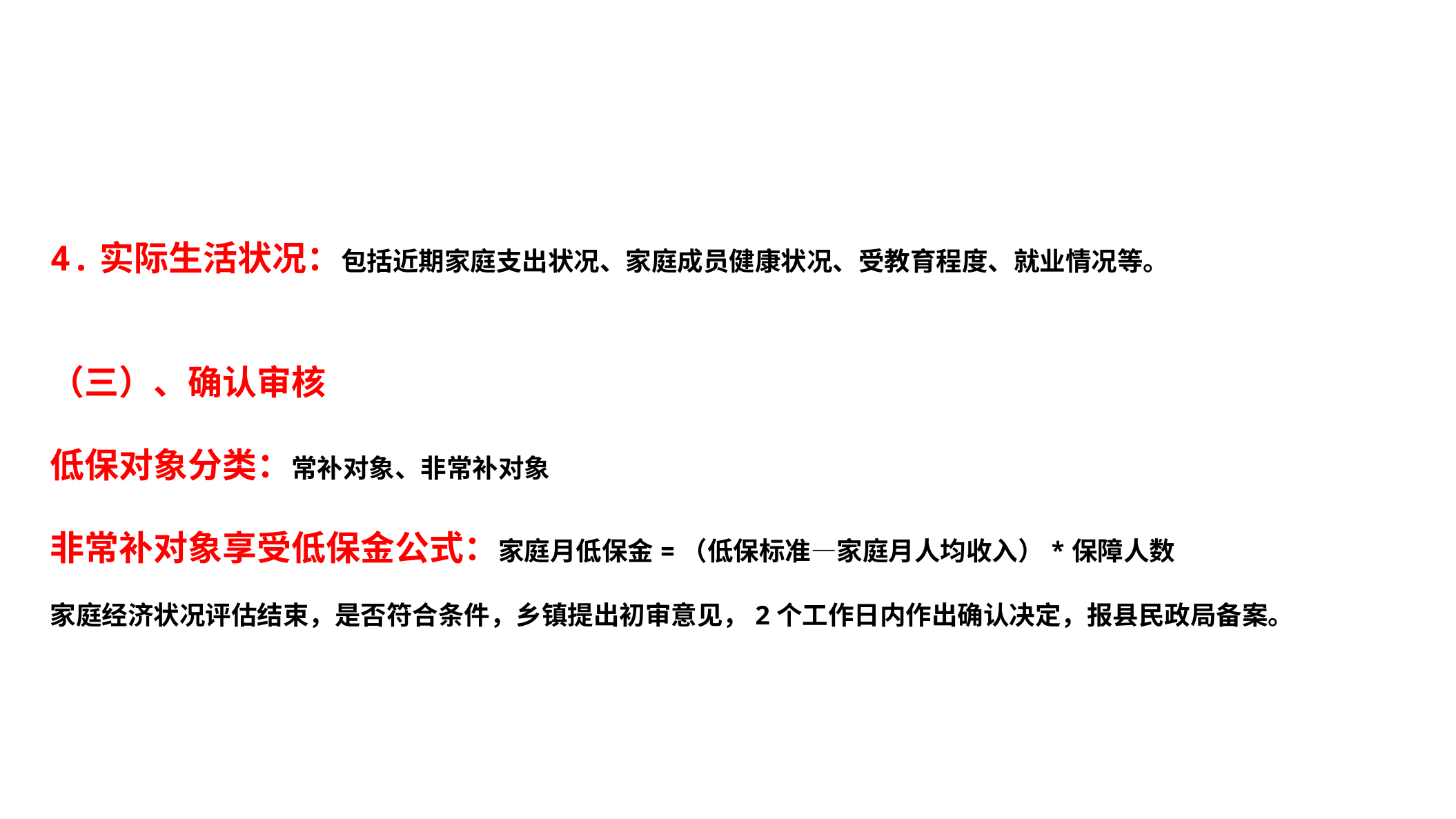

4.实际生活状况：包括近期家庭支出状况、家庭成员健康状况、受教育程度、就业情况等。

（三）、确认审核

低保对象分类：常补对象、非常补对象

非常补对象享受低保金公式：家庭月低保金=（低保标准—家庭月人均收入）*保障人数

家庭经济状况评估结束，是否符合条件，乡镇提出初审意见，2个工作日内作出确认决定，报县民政局备案。